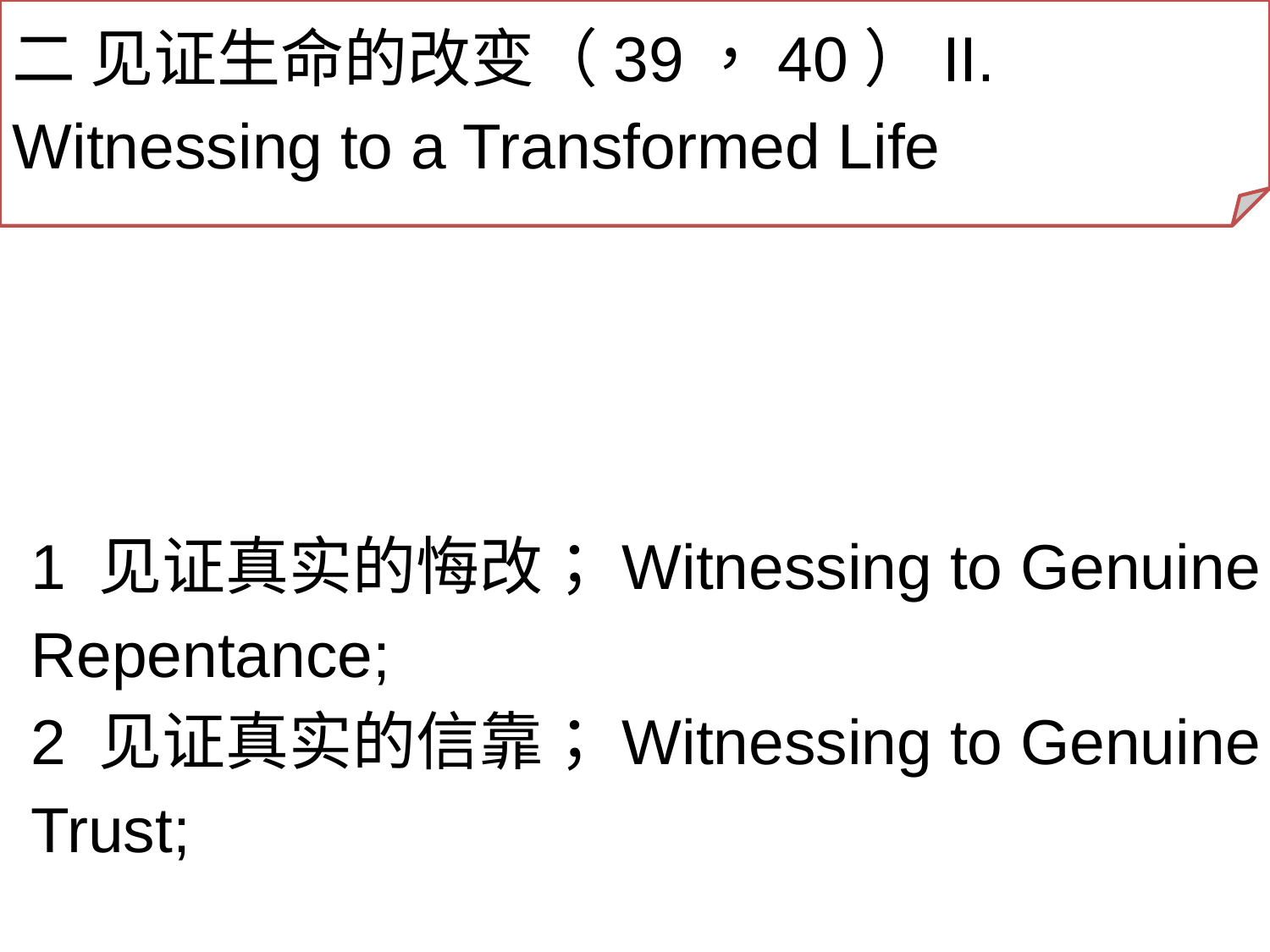

二 见证生命的改变（39，40）II. Witnessing to a Transformed Life
1 见证真实的悔改；Witnessing to Genuine Repentance;
2 见证真实的信靠；Witnessing to Genuine Trust;